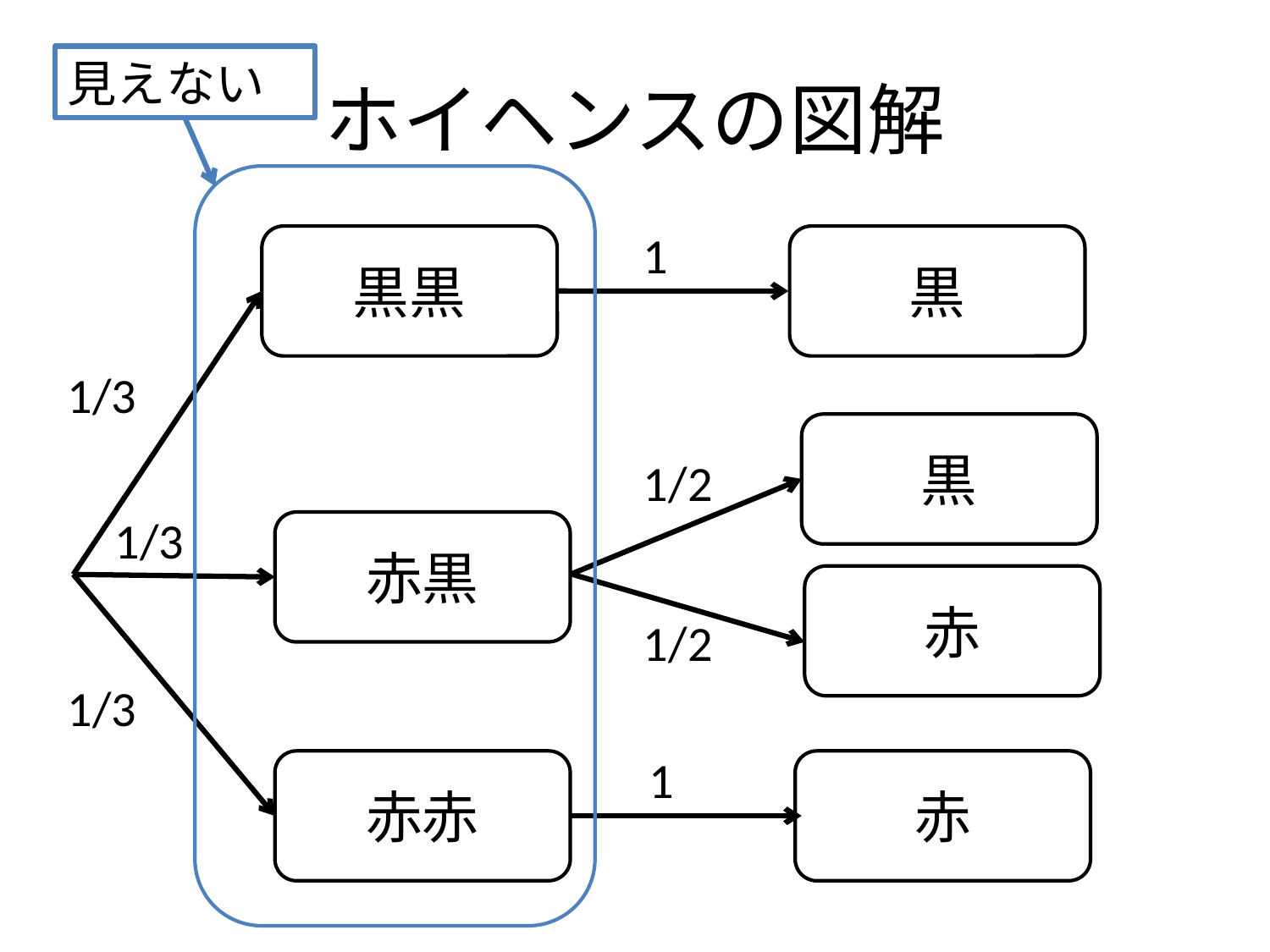

# ホイヘンスの図解
見えない

1
黒黒
黒
1/3
黒
1/2
1/3
赤黒
赤
1/2
1/3
1
赤赤
赤